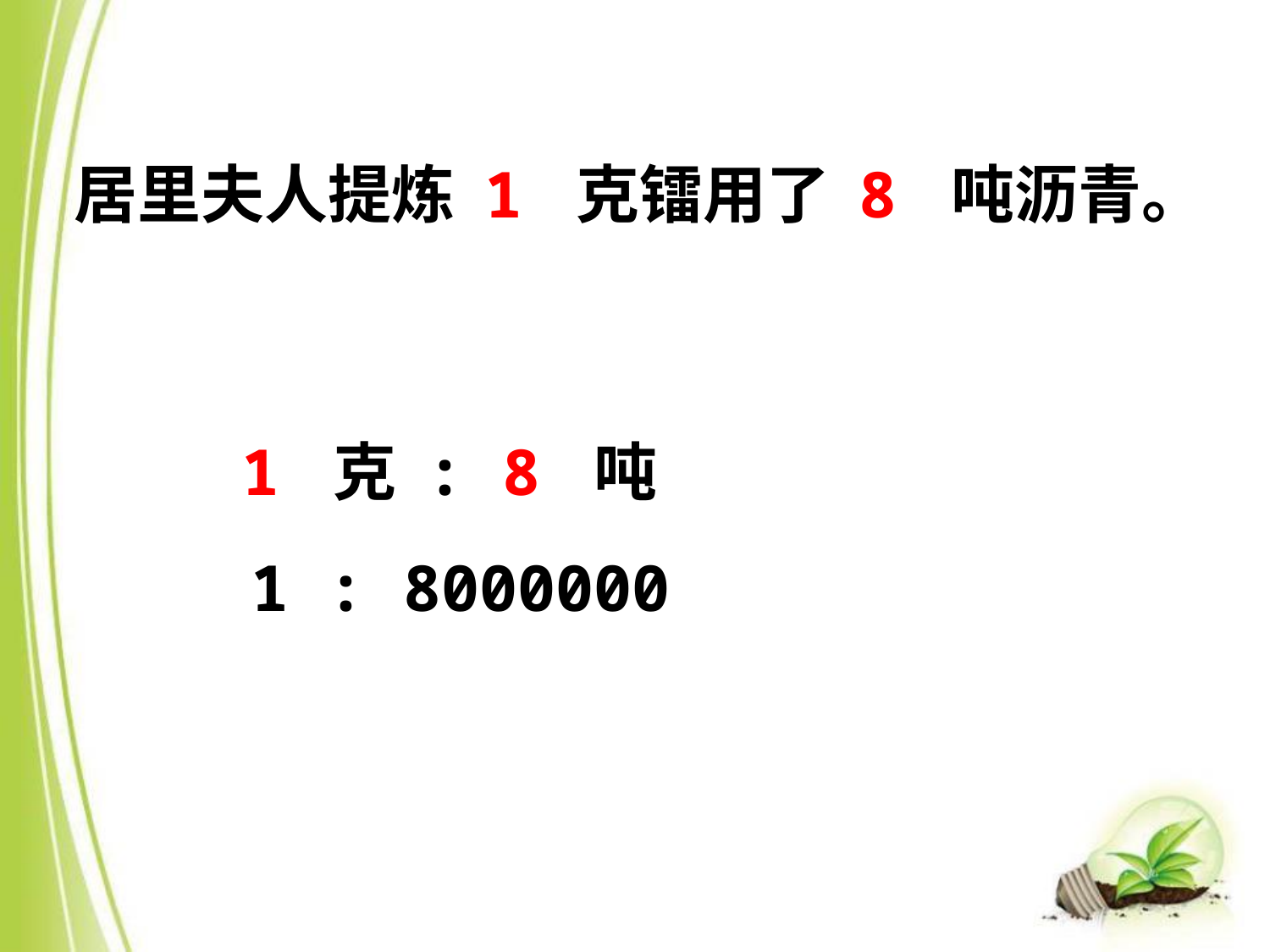

居里夫人提炼 1 克镭用了 8 吨沥青。

1 克 : 8 吨
1 : 8000000